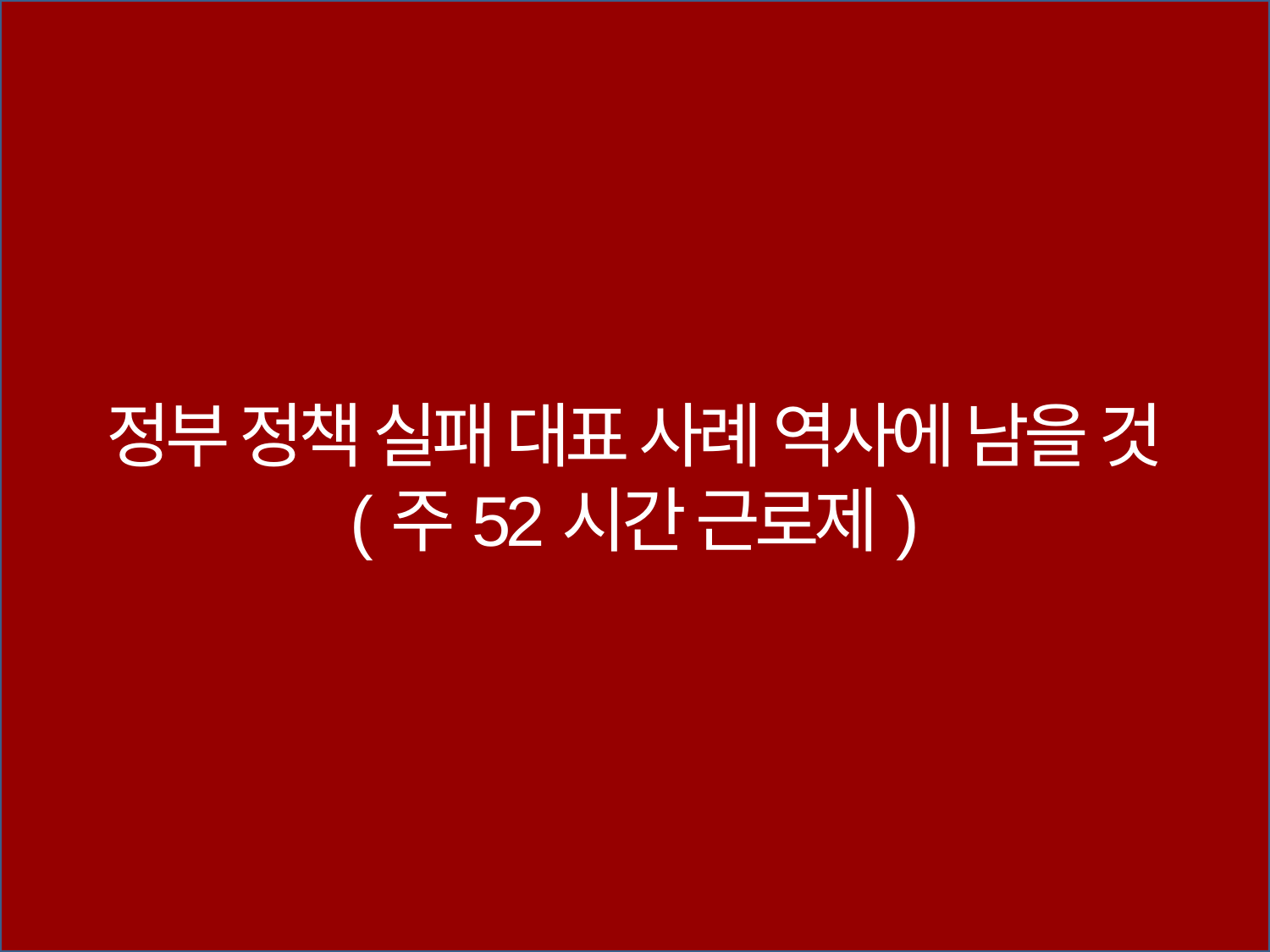

정부 정책 실패 대표 사례 역사에 남을 것
(주52시간 근로제)
2